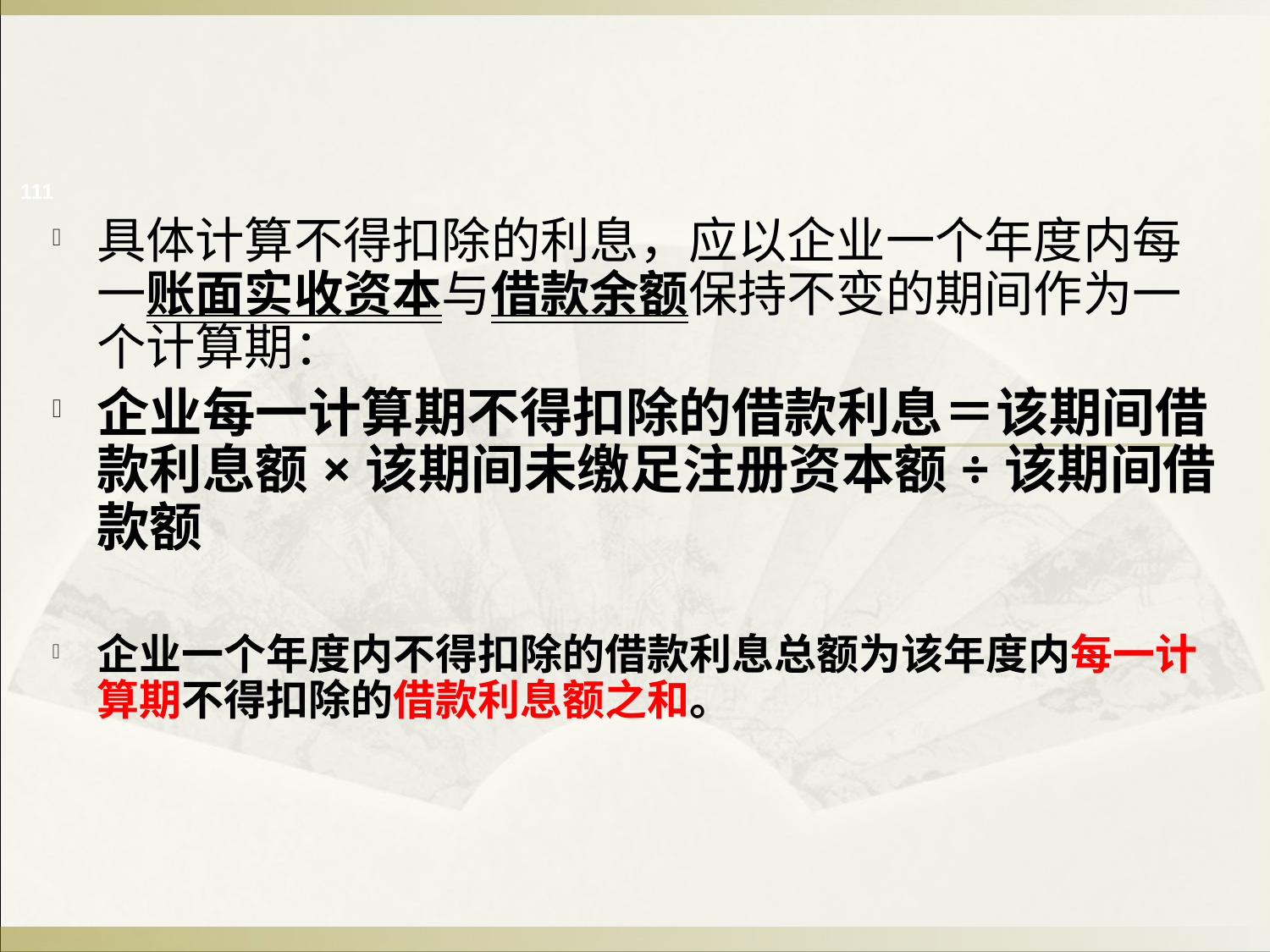

具体计算不得扣除的利息，应以企业一个年度内每一账面实收资本与借款余额保持不变的期间作为一个计算期：
企业每一计算期不得扣除的借款利息＝该期间借款利息额×该期间未缴足注册资本额÷该期间借款额

企业一个年度内不得扣除的借款利息总额为该年度内每一计算期不得扣除的借款利息额之和。
111